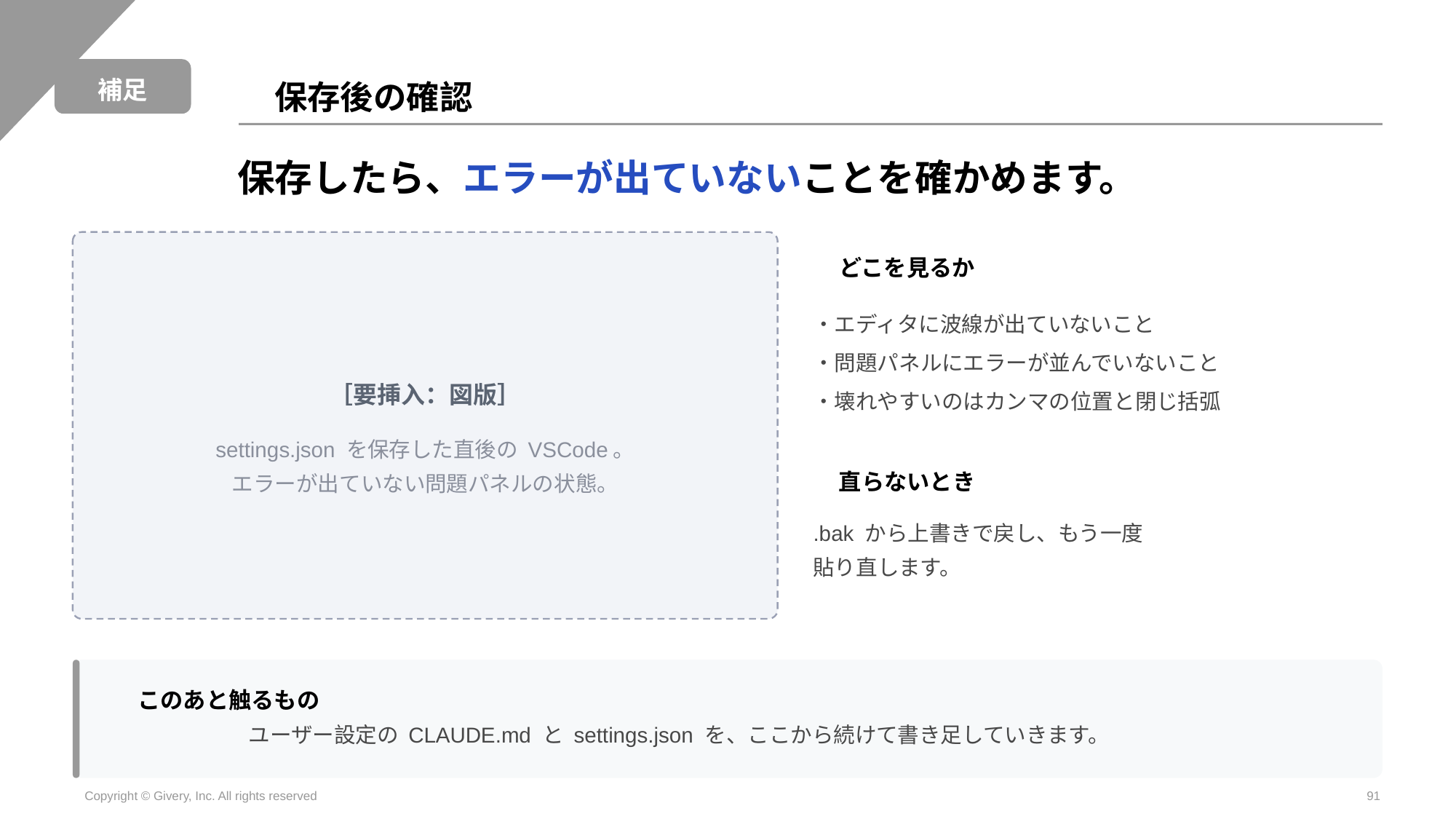

補足
保存後の確認

保存したら、エラーが出ていないことを確かめます。

どこを見るか
・エディタに波線が出ていないこと
・問題パネルにエラーが並んでいないこと
・壊れやすいのはカンマの位置と閉じ括弧
［要挿入：図版］
settings.json を保存した直後の VSCode。
エラーが出ていない問題パネルの状態。
直らないとき
.bak から上書きで戻し、もう一度
貼り直します。

このあと触るもの
ユーザー設定の CLAUDE.md と settings.json を、ここから続けて書き足していきます。
Copyright © Givery, Inc. All rights reserved
91